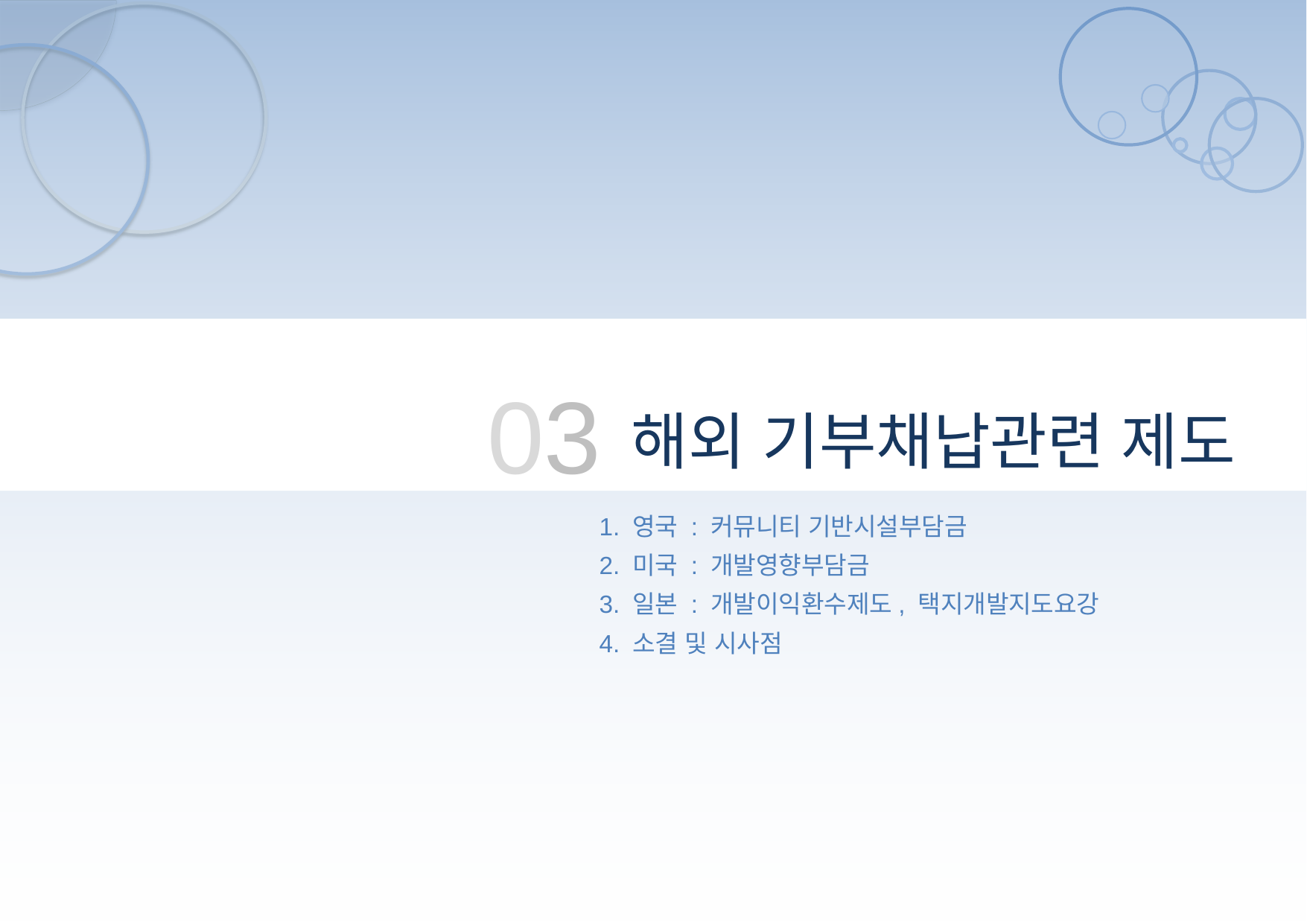

03
해외 기부채납관련 제도
1. 영국 : 커뮤니티 기반시설부담금
2. 미국 : 개발영향부담금
3. 일본 : 개발이익환수제도, 택지개발지도요강
4. 소결 및 시사점